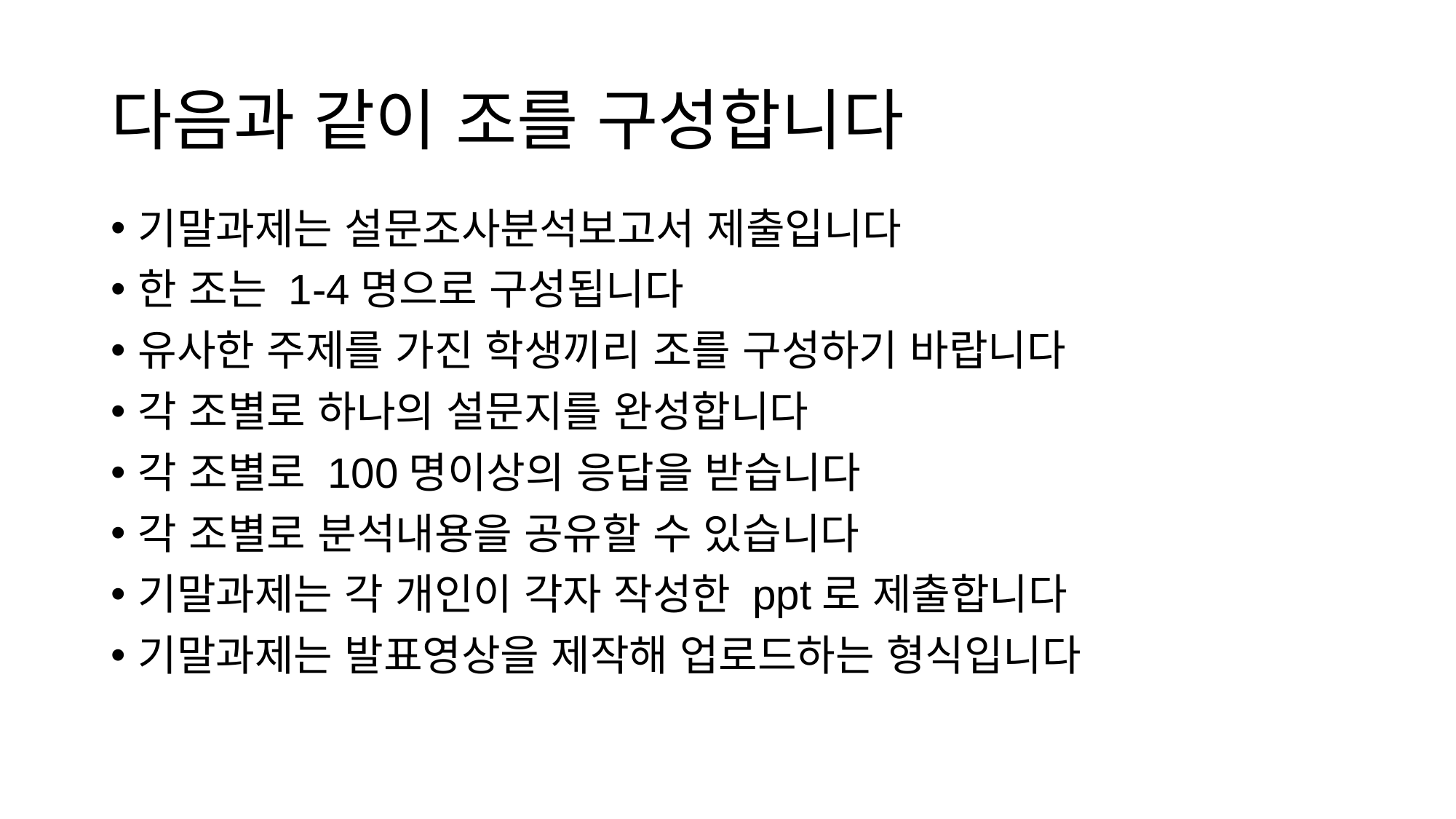

# 다음과 같이 조를 구성합니다
기말과제는 설문조사분석보고서 제출입니다
한 조는 1-4명으로 구성됩니다
유사한 주제를 가진 학생끼리 조를 구성하기 바랍니다
각 조별로 하나의 설문지를 완성합니다
각 조별로 100명이상의 응답을 받습니다
각 조별로 분석내용을 공유할 수 있습니다
기말과제는 각 개인이 각자 작성한 ppt로 제출합니다
기말과제는 발표영상을 제작해 업로드하는 형식입니다